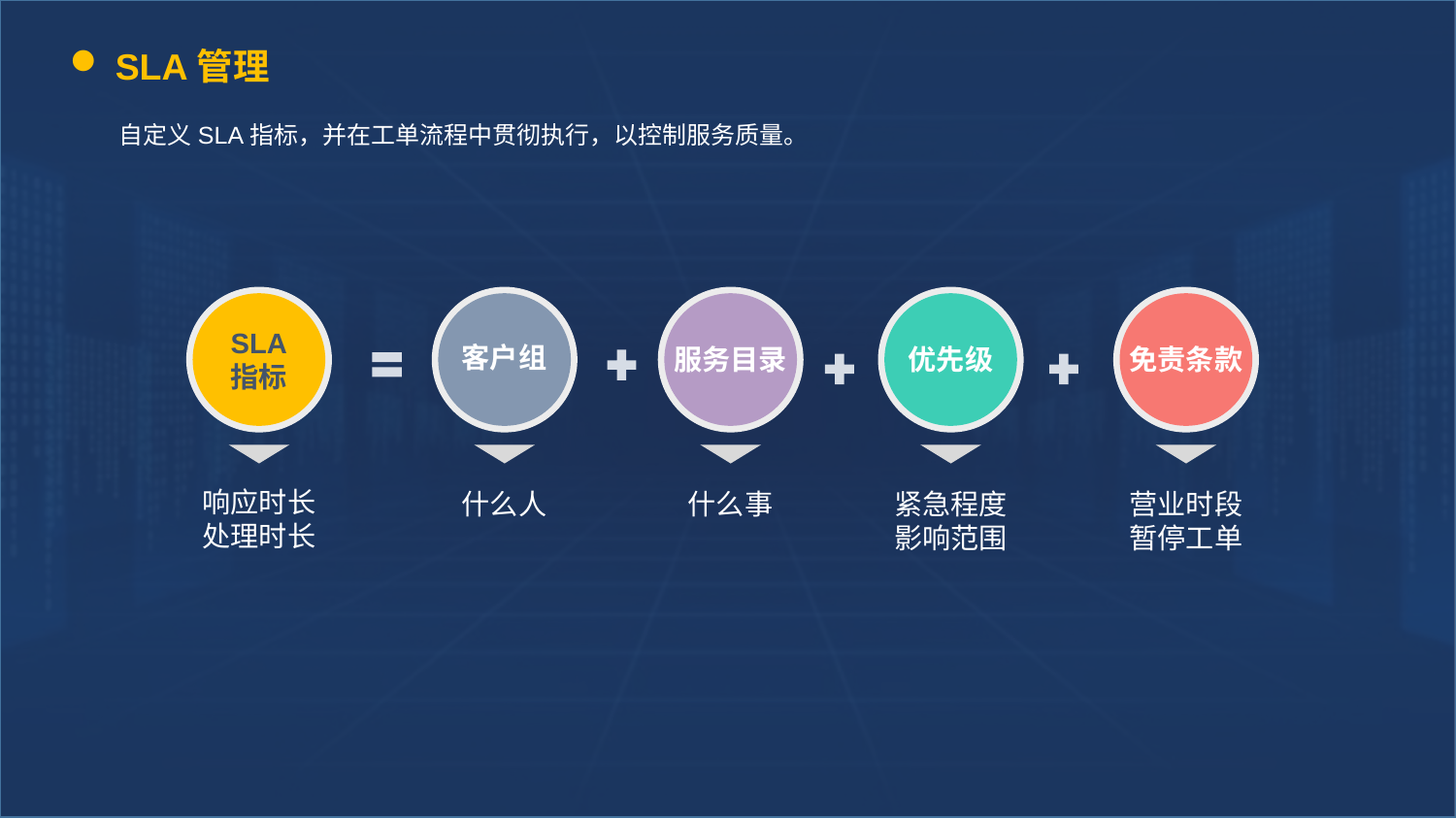

SLA管理
自定义SLA指标，并在工单流程中贯彻执行，以控制服务质量。

SLA
指标

响应时长
处理时长

客户组

什么人

服务目录

什么事

优先级

紧急程度
影响范围

免责条款

营业时段
暂停工单